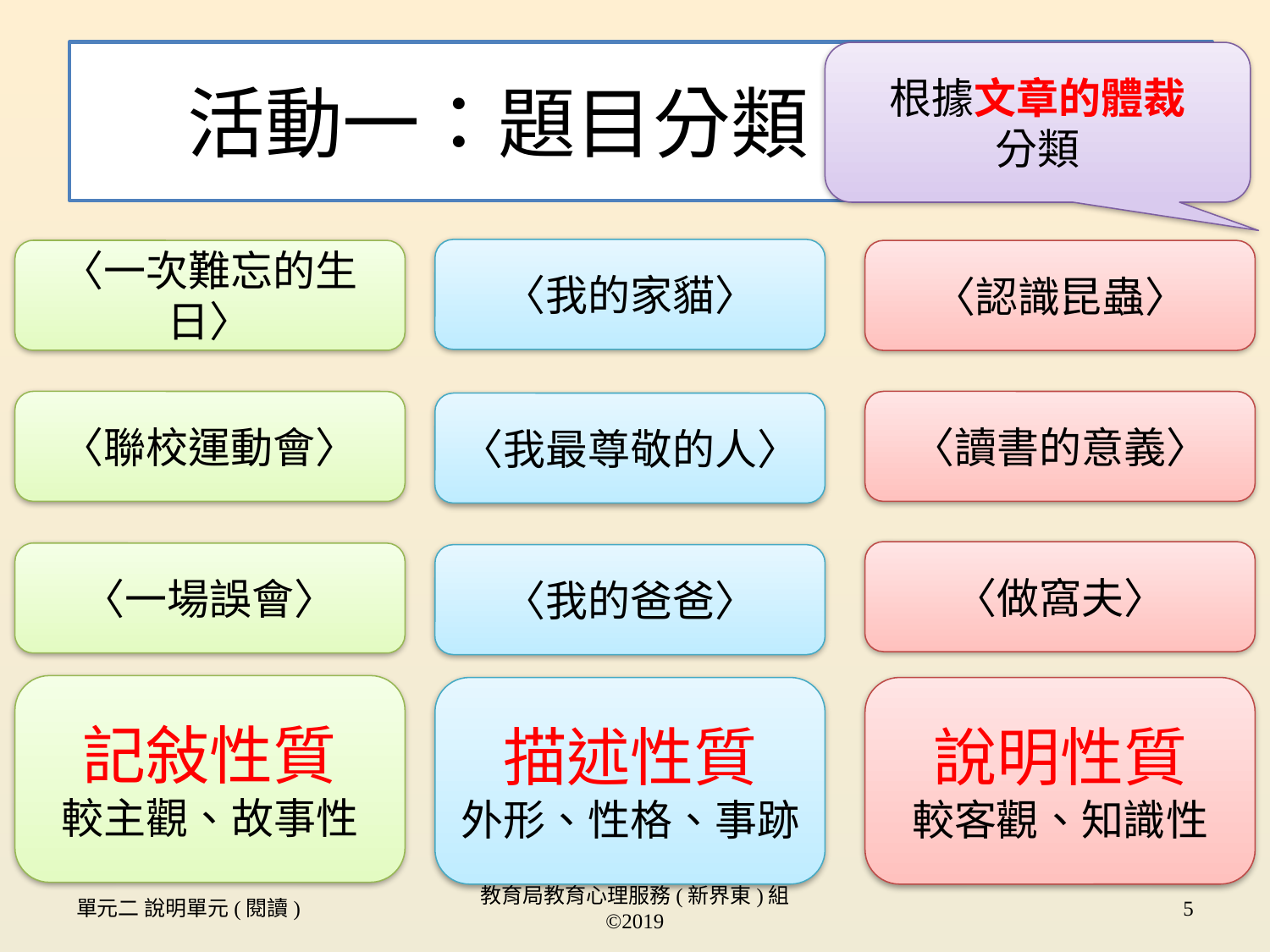

# 遊戲：題目分類
     活動一：題目分類
根據文章的體裁
分類
〈我的家貓〉
〈一次難忘的生日〉
〈認識昆蟲〉
〈聯校運動會〉
〈讀書的意義〉
〈我最尊敬的人〉
〈做窩夫〉
〈一場誤會〉
〈我的爸爸〉
記敍性質
較主觀、故事性
描述性質
外形、性格、事跡
說明性質
較客觀、知識性
單元二 說明單元(閱讀)
教育局教育心理服務(新界東)組 ©2019
5